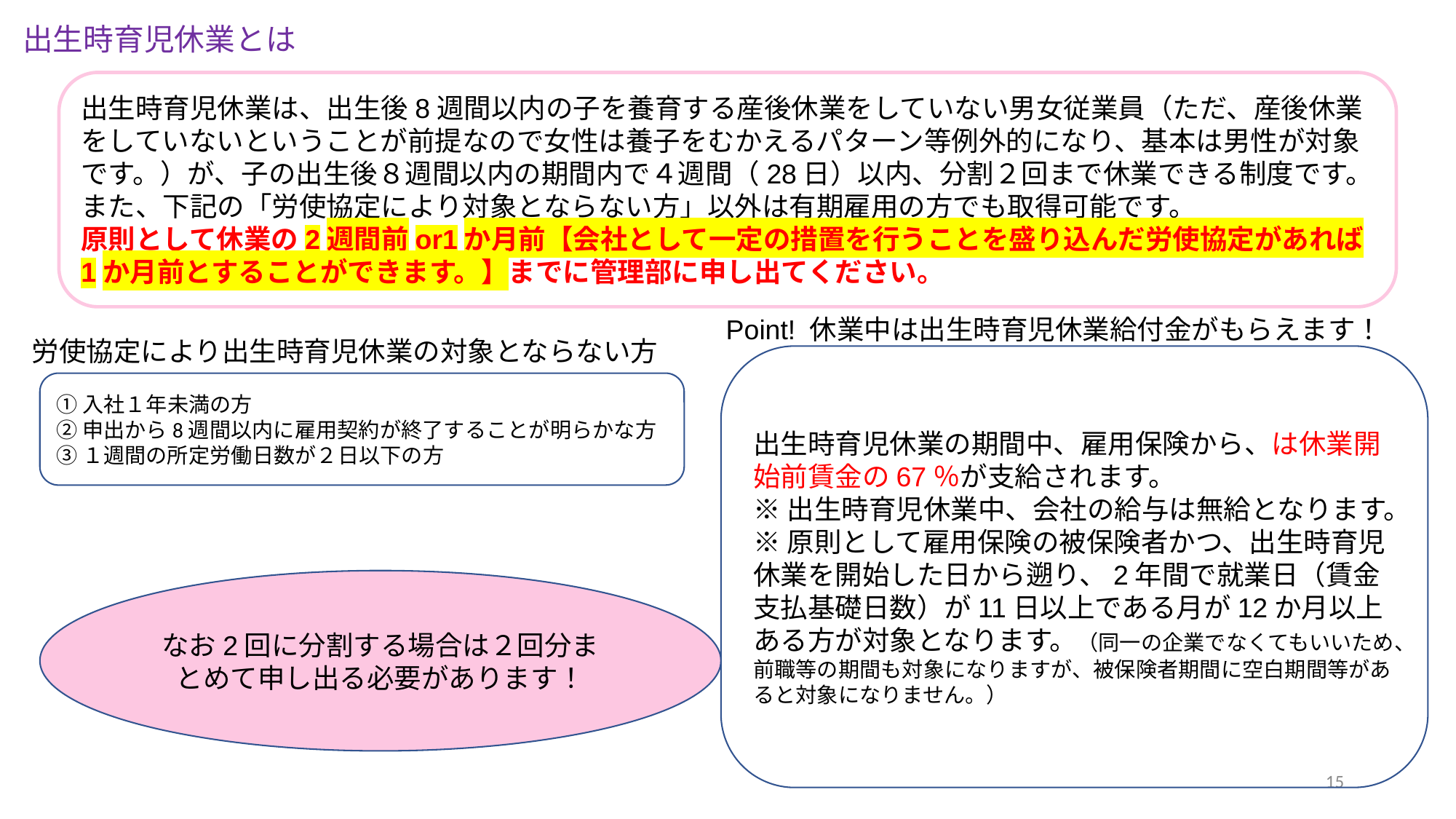

# 出生時育児休業とは
出生時育児休業は、出生後8週間以内の子を養育する産後休業をしていない男女従業員（ただ、産後休業をしていないということが前提なので女性は養子をむかえるパターン等例外的になり、基本は男性が対象です。）が、子の出生後８週間以内の期間内で４週間（28日）以内、分割２回まで休業できる制度です。また、下記の「労使協定により対象とならない方」以外は有期雇用の方でも取得可能です。
原則として休業の2週間前or1か月前【会社として一定の措置を行うことを盛り込んだ労使協定があれば1か月前とすることができます。】までに管理部に申し出てください。
Point! 休業中は出生時育児休業給付金がもらえます！
労使協定により出生時育児休業の対象とならない方
出生時育児休業の期間中、雇用保険から、は休業開始前賃金の67％が支給されます。
※出生時育児休業中、会社の給与は無給となります。
※原則として雇用保険の被保険者かつ、出生時育児休業を開始した日から遡り、2年間で就業日（賃金支払基礎日数）が11日以上である月が12か月以上ある方が対象となります。（同一の企業でなくてもいいため、前職等の期間も対象になりますが、被保険者期間に空白期間等があると対象になりません。）
①入社１年未満の方
②申出から8週間以内に雇用契約が終了することが明らかな方
③１週間の所定労働日数が２日以下の方
なお2回に分割する場合は２回分まとめて申し出る必要があります！
15